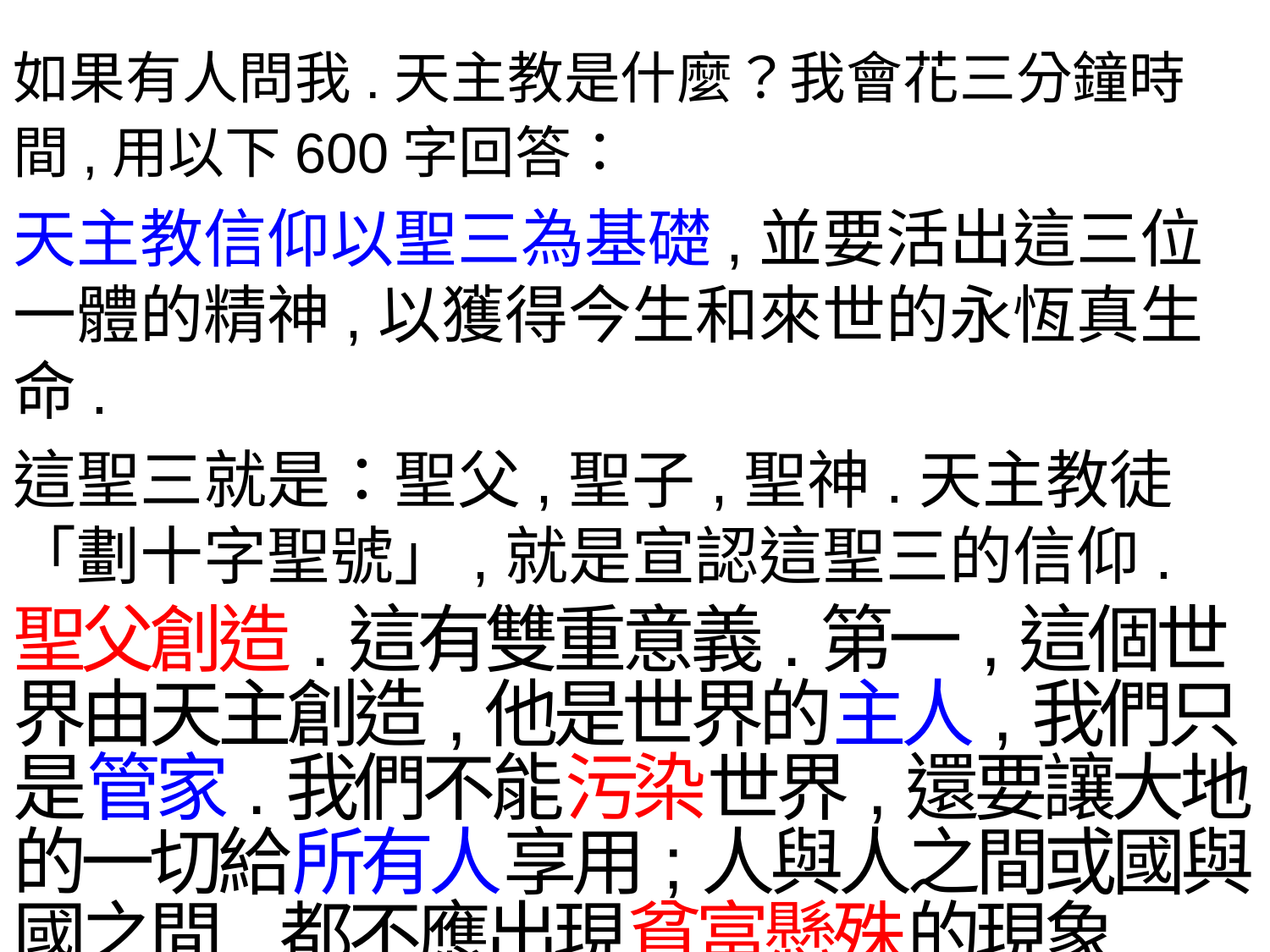

如果有人問我.天主教是什麼？我會花三分鐘時間,用以下600字回答：
天主教信仰以聖三為基礎,並要活出這三位一體的精神,以獲得今生和來世的永恆真生命.
這聖三就是：聖父,聖子,聖神.天主教徒「劃十字聖號」,就是宣認這聖三的信仰.
聖父創造.這有雙重意義.第一,這個世界由天主創造,他是世界的主人,我們只是管家.我們不能污染世界,還要讓大地的一切給所有人享用;人與人之間或國與國之間,都不應出現貧富懸殊的現象.